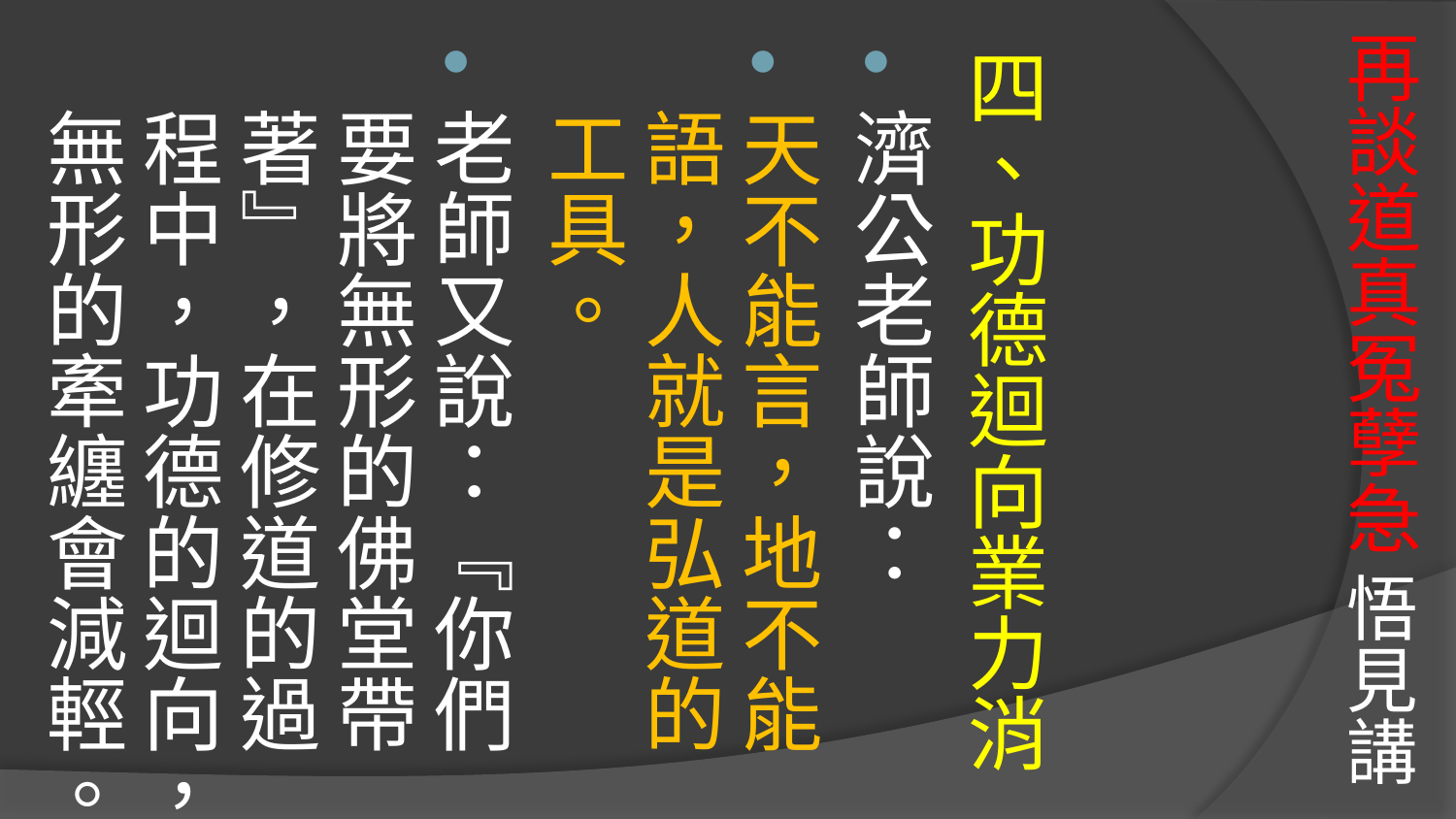

# 再談道真冤孽急 悟見講
四、功德迴向業力消
濟公老師說：
天不能言，地不能語，人就是弘道的工具。
老師又說：『你們要將無形的佛堂帶著』，在修道的過程中，功德的迴向，無形的牽纏會減輕。